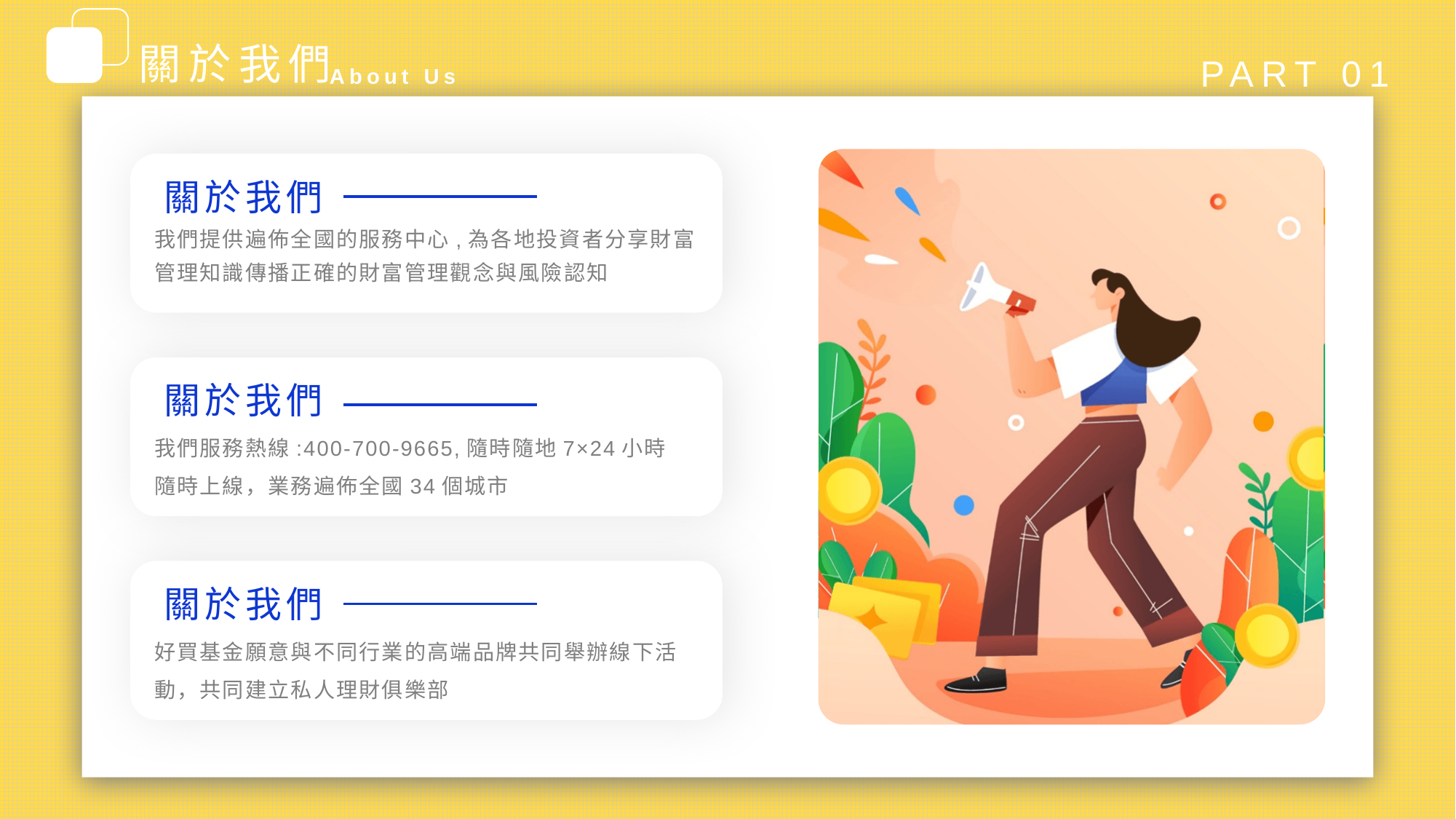

關於我們
PART 01
About Us

關於我們
我們提供遍佈全國的服務中心,為各地投資者分享財富管理知識傳播正確的財富管理觀念與風險認知

關於我們
我們服務熱線:400-700-9665,隨時隨地7×24小時隨時上線，業務遍佈全國34個城市

關於我們
好買基金願意與不同行業的高端品牌共同舉辦線下活動，共同建立私人理財俱樂部